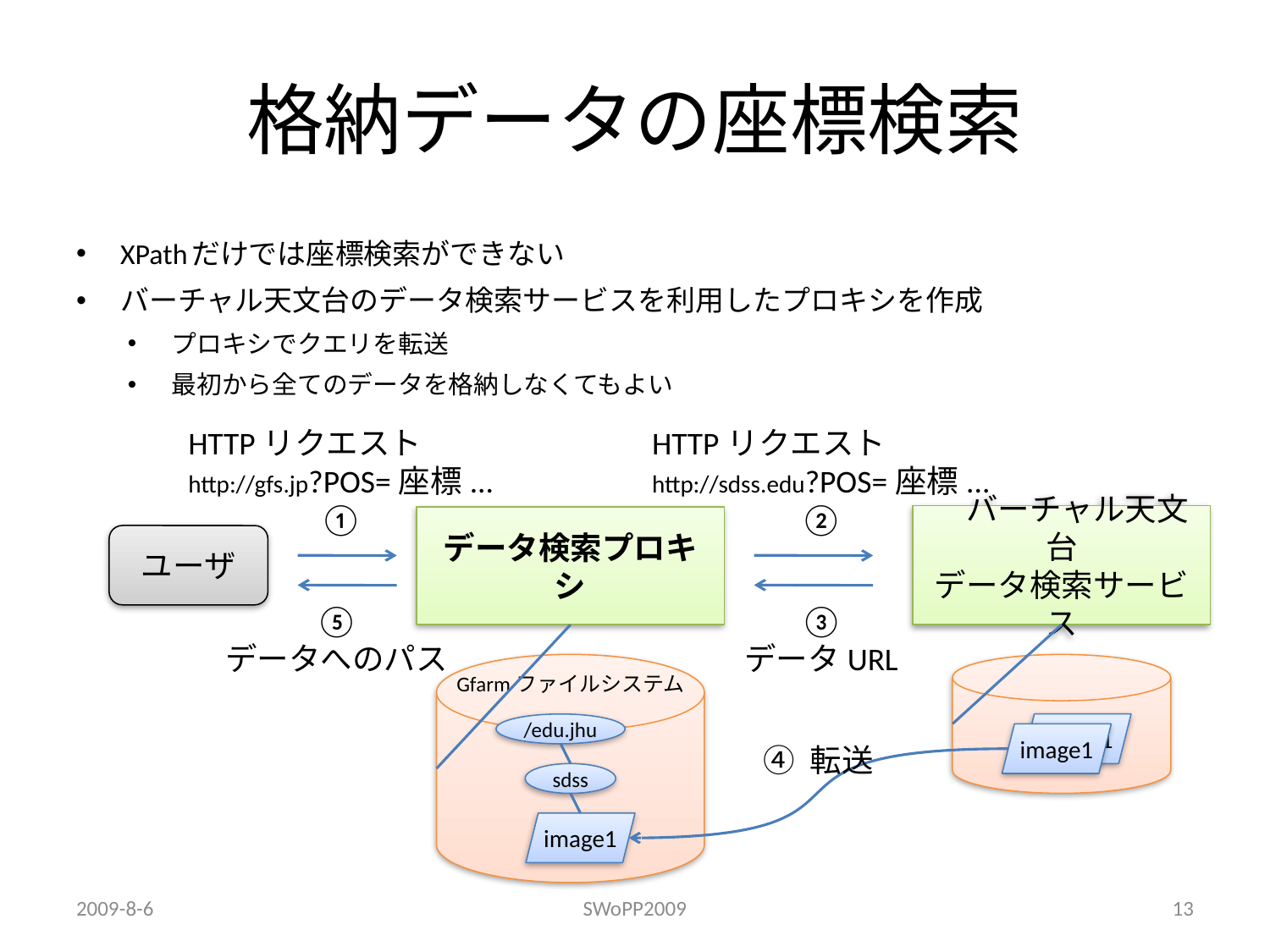

# 格納データの座標検索
XPathだけでは座標検索ができない
バーチャル天文台のデータ検索サービスを利用したプロキシを作成
プロキシでクエリを転送
最初から全てのデータを格納しなくてもよい

HTTPリクエスト
http://gfs.jp?POS=座標...
①
HTTPリクエスト
http://sdss.edu?POS=座標...
②
　バーチャル天文台
データ検索サービス
データ検索プロキシ
ユーザ
⑤
データへのパス
③
データURL

Gfarmファイルシステム
/edu.jhu
image1
image1
④ 転送
sdss
image1
2009-8-6
SWoPP2009
13